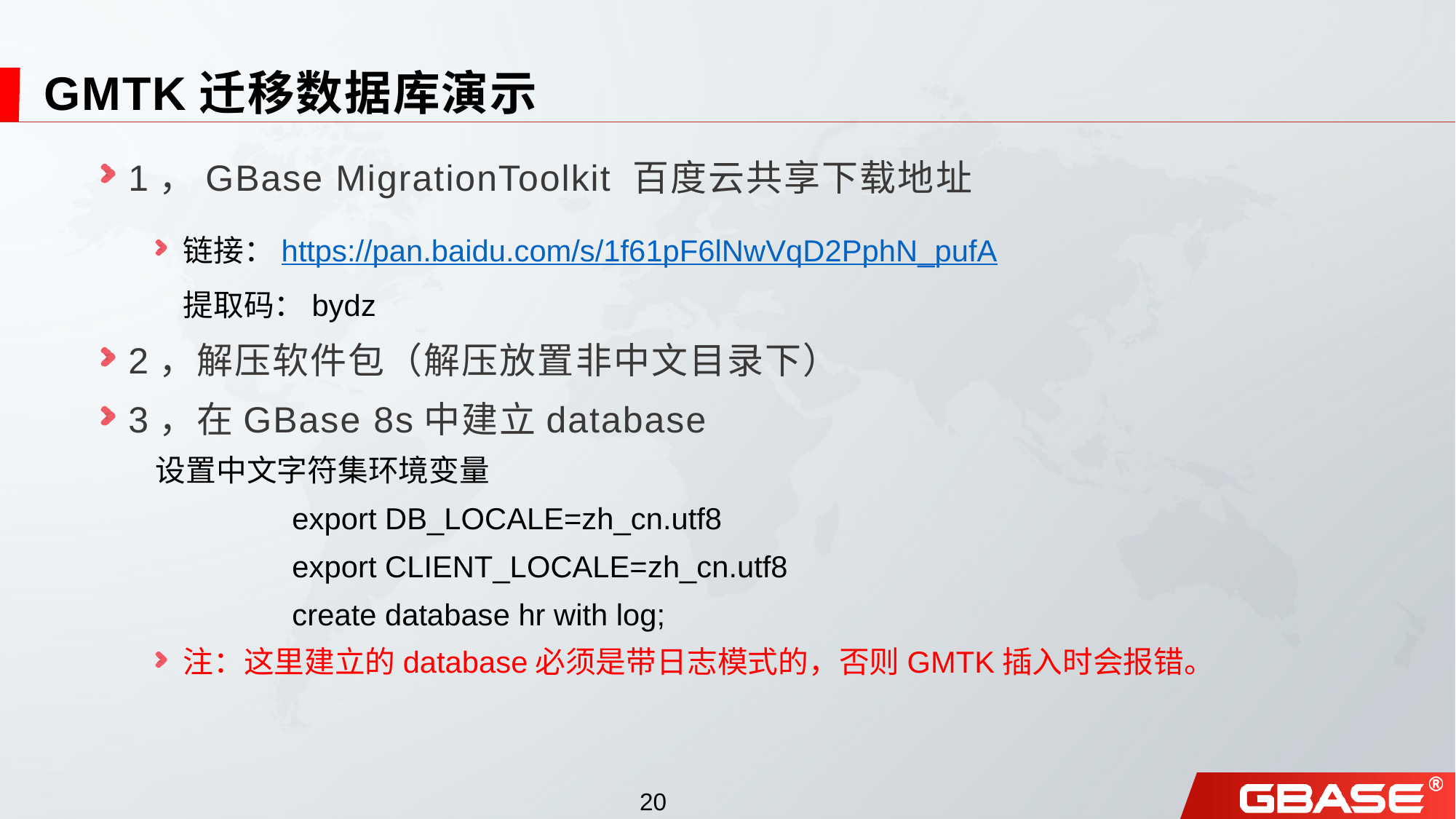

# GMTK迁移数据库演示
1，GBase MigrationToolkit 百度云共享下载地址
链接：https://pan.baidu.com/s/1f61pF6lNwVqD2PphN_pufA
提取码：bydz
2，解压软件包（解压放置非中文目录下）
3，在GBase 8s中建立database
设置中文字符集环境变量
		export DB_LOCALE=zh_cn.utf8
		export CLIENT_LOCALE=zh_cn.utf8
		create database hr with log;
注：这里建立的database必须是带日志模式的，否则GMTK插入时会报错。